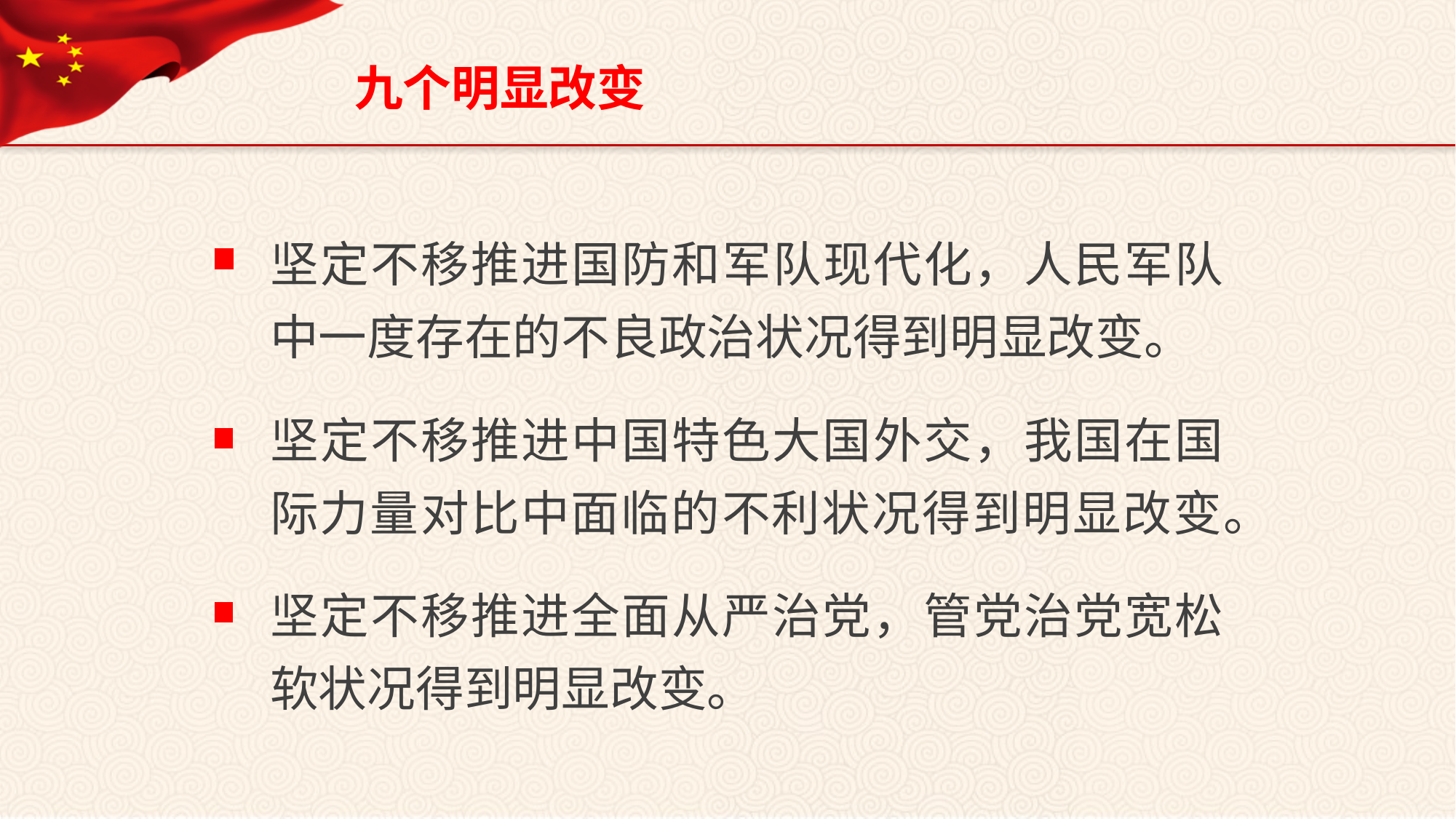

九个明显改变
坚定不移推进国防和军队现代化，人民军队中一度存在的不良政治状况得到明显改变。
坚定不移推进中国特色大国外交，我国在国际力量对比中面临的不利状况得到明显改变。
坚定不移推进全面从严治党，管党治党宽松软状况得到明显改变。